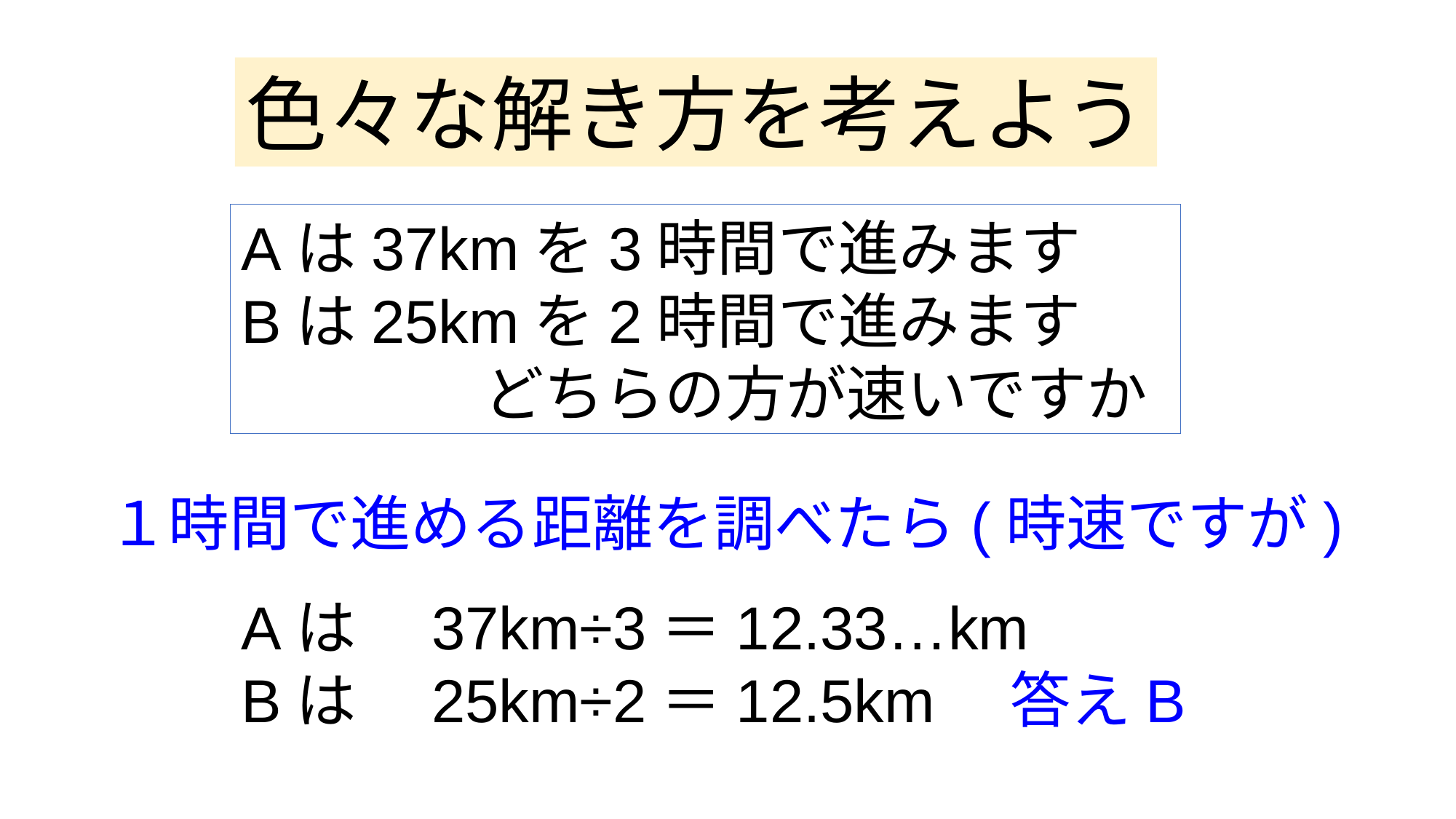

色々な解き方を考えよう
Aは37kmを3時間で進みます
Bは25kmを2時間で進みます
　　　　どちらの方が速いですか
１時間で進める距離を調べたら(時速ですが)
Aは　37km÷3＝12.33…km
Bは　25km÷2＝12.5km　答えB